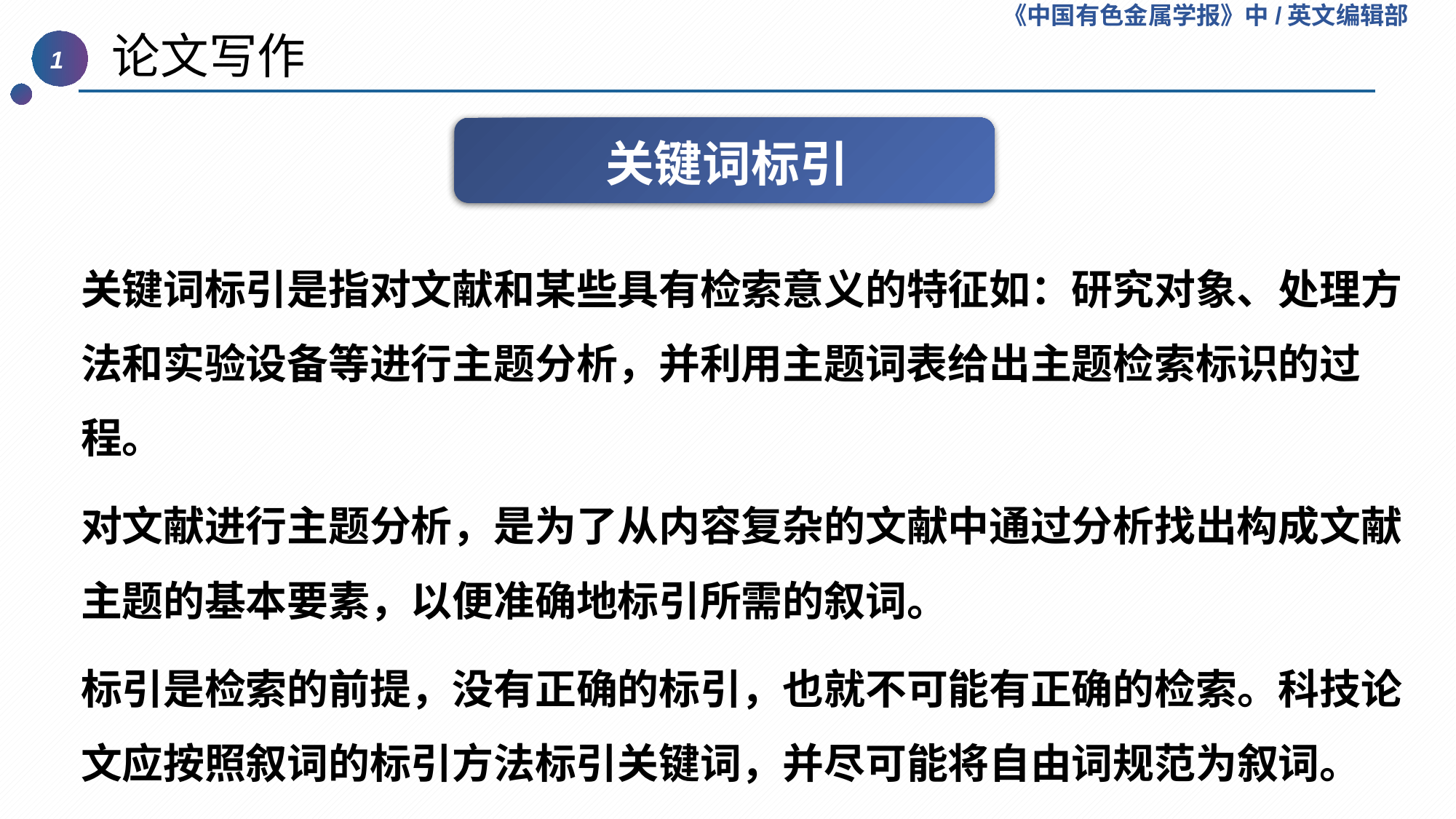

《中国有色金属学报》中/英文编辑部
      论文写作

1

关键词标引
关键词标引是指对文献和某些具有检索意义的特征如：研究对象、处理方法和实验设备等进行主题分析，并利用主题词表给出主题检索标识的过程。
对文献进行主题分析，是为了从内容复杂的文献中通过分析找出构成文献主题的基本要素，以便准确地标引所需的叙词。
标引是检索的前提，没有正确的标引，也就不可能有正确的检索。科技论文应按照叙词的标引方法标引关键词，并尽可能将自由词规范为叙词。